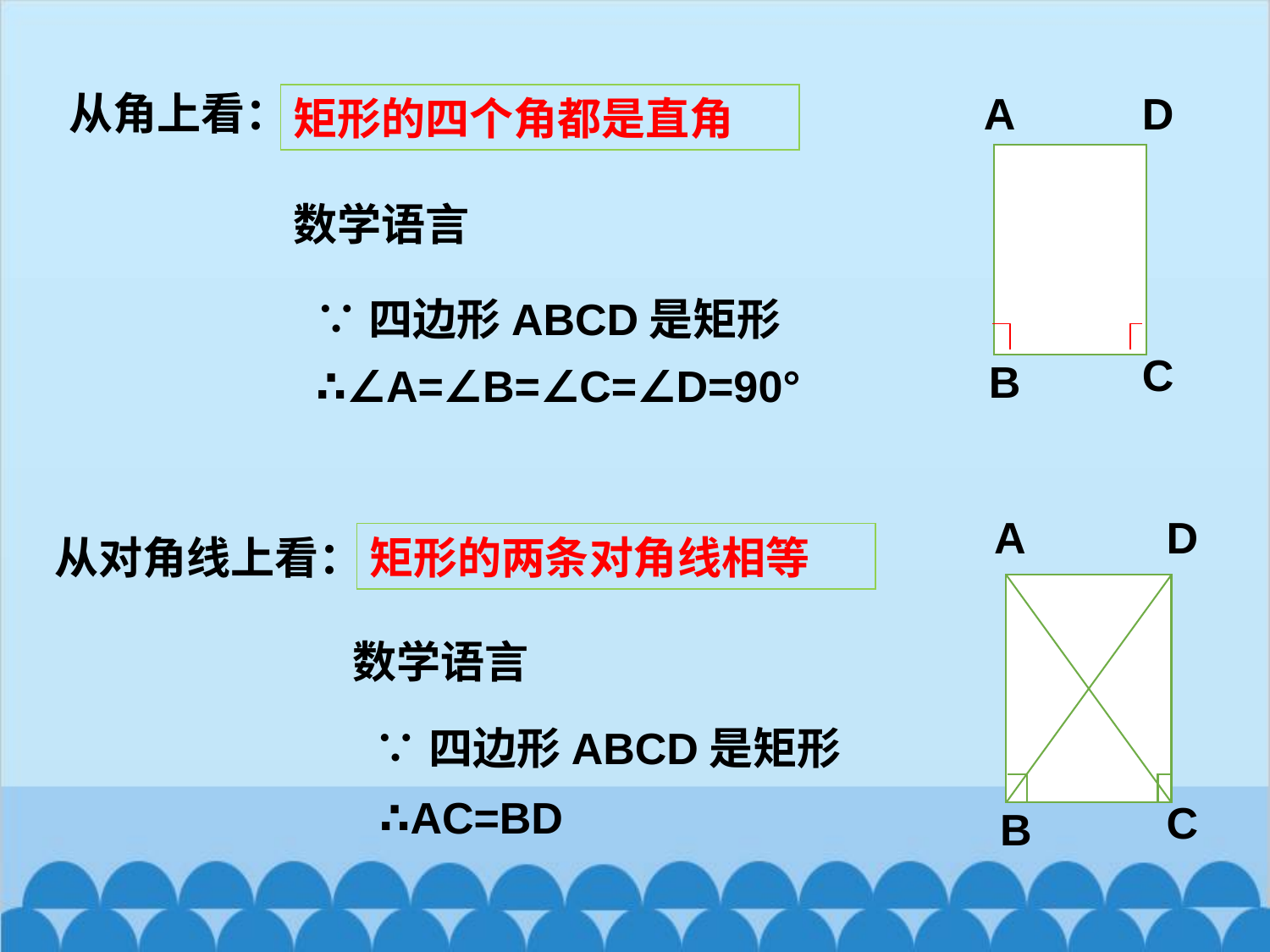

从角上看：
A
D

C
B
矩形的四个角都是直角
数学语言
∵四边形ABCD是矩形
∴∠A=∠B=∠C=∠D=90°
A
D

C
B

从对角线上看：
矩形的两条对角线相等
数学语言
∵四边形ABCD是矩形
∴AC=BD